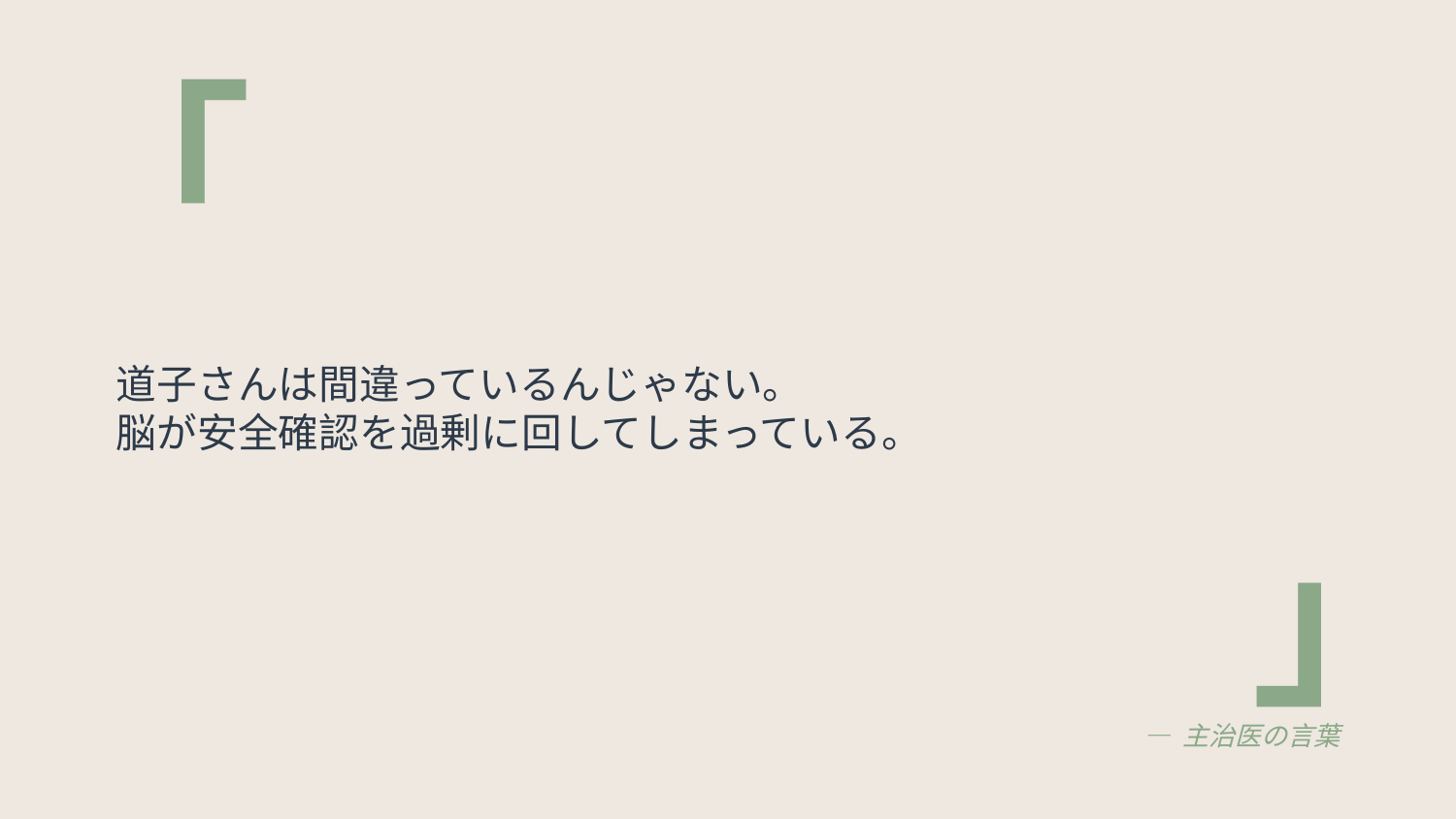

「
道子さんは間違っているんじゃない。
脳が安全確認を過剰に回してしまっている。
」
— 主治医の言葉